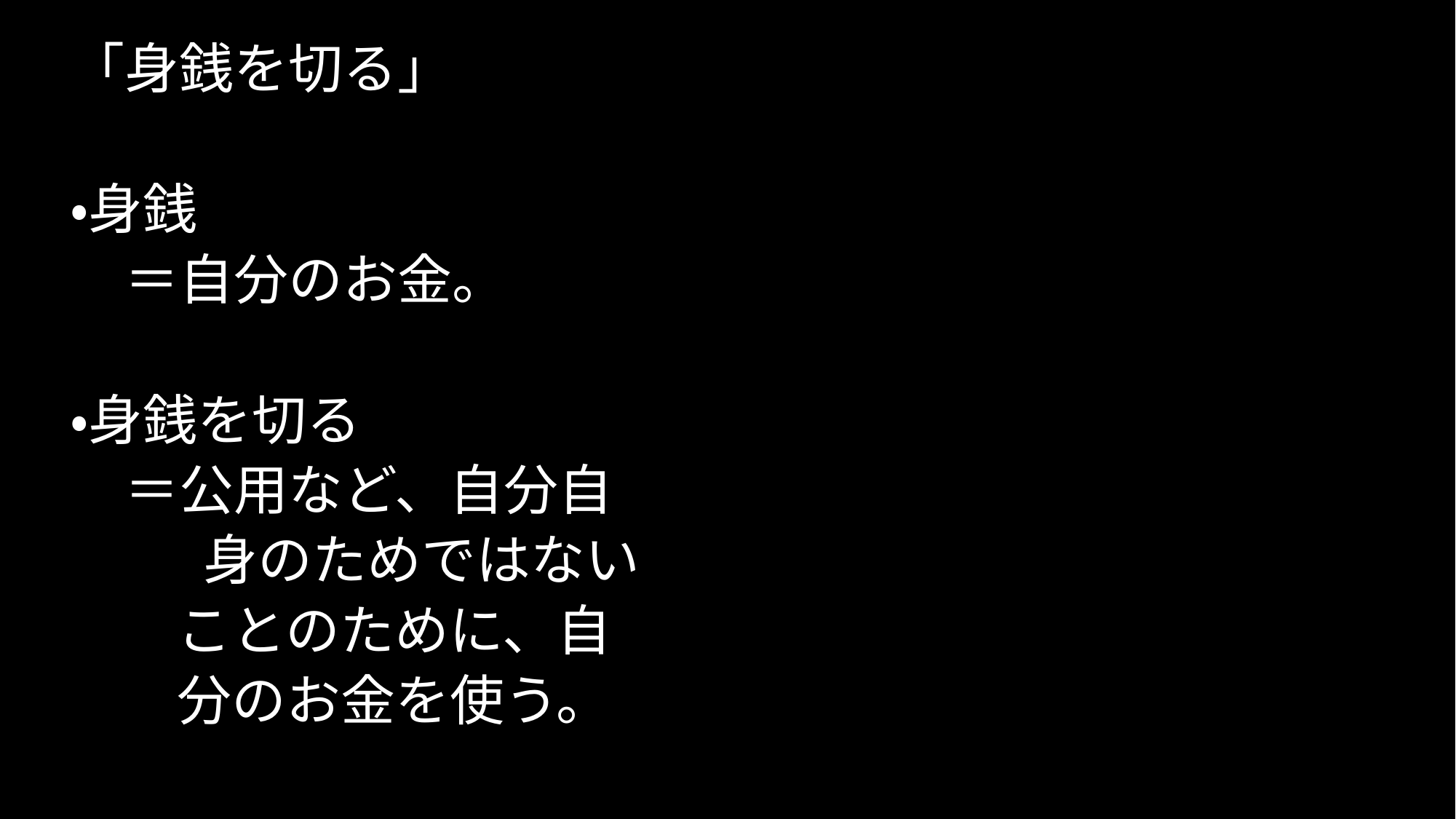

「身銭を切る」

・身銭
　＝自分のお金。

・身銭を切る
　＝公用など、自分自
　　  身のためではない
        ことのために、自
        分のお金を使う。